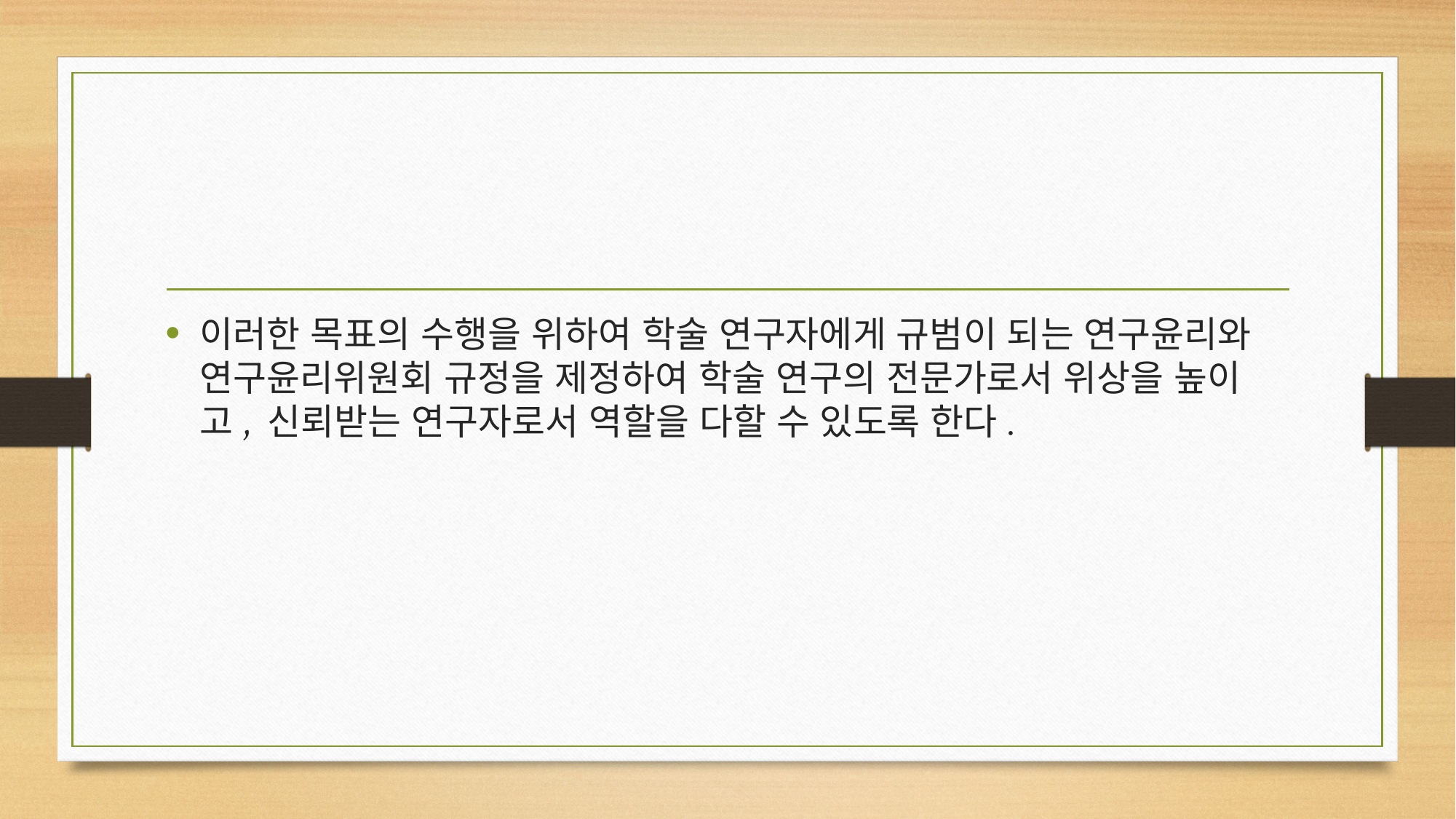

#
이러한 목표의 수행을 위하여 학술 연구자에게 규범이 되는 연구윤리와 연구윤리위원회 규정을 제정하여 학술 연구의 전문가로서 위상을 높이고, 신뢰받는 연구자로서 역할을 다할 수 있도록 한다.